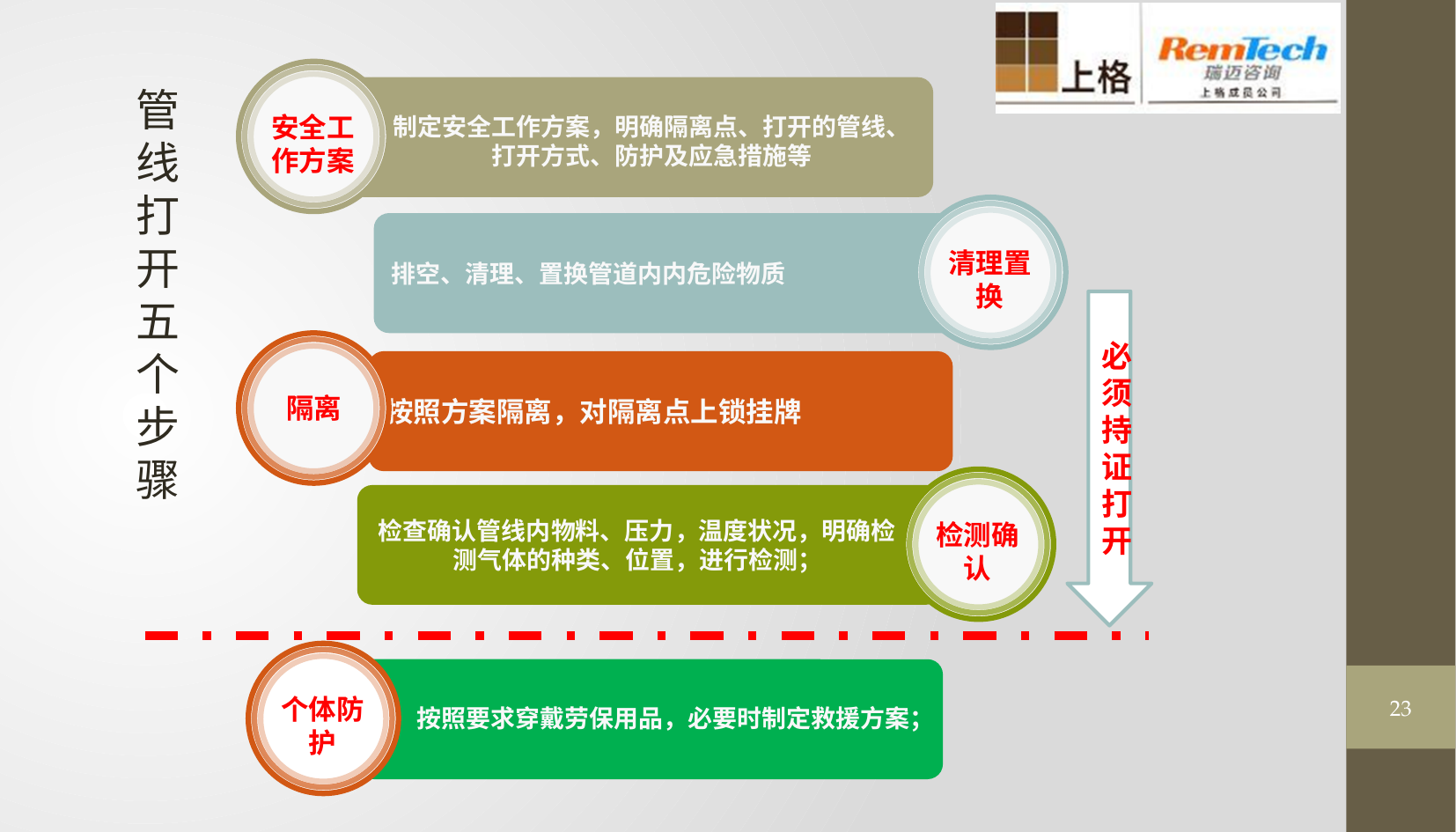

管线打开五个步骤

安全工作方案
制定安全工作方案，明确隔离点、打开的管线、打开方式、防护及应急措施等

排空、清理、置换管道内内危险物质
清理置换
必须持证打开

按照方案隔离，对隔离点上锁挂牌

隔离

检查确认管线内物料、压力，温度状况，明确检测气体的种类、位置，进行检测；
检测确认

个体防护
按照要求穿戴劳保用品，必要时制定救援方案；